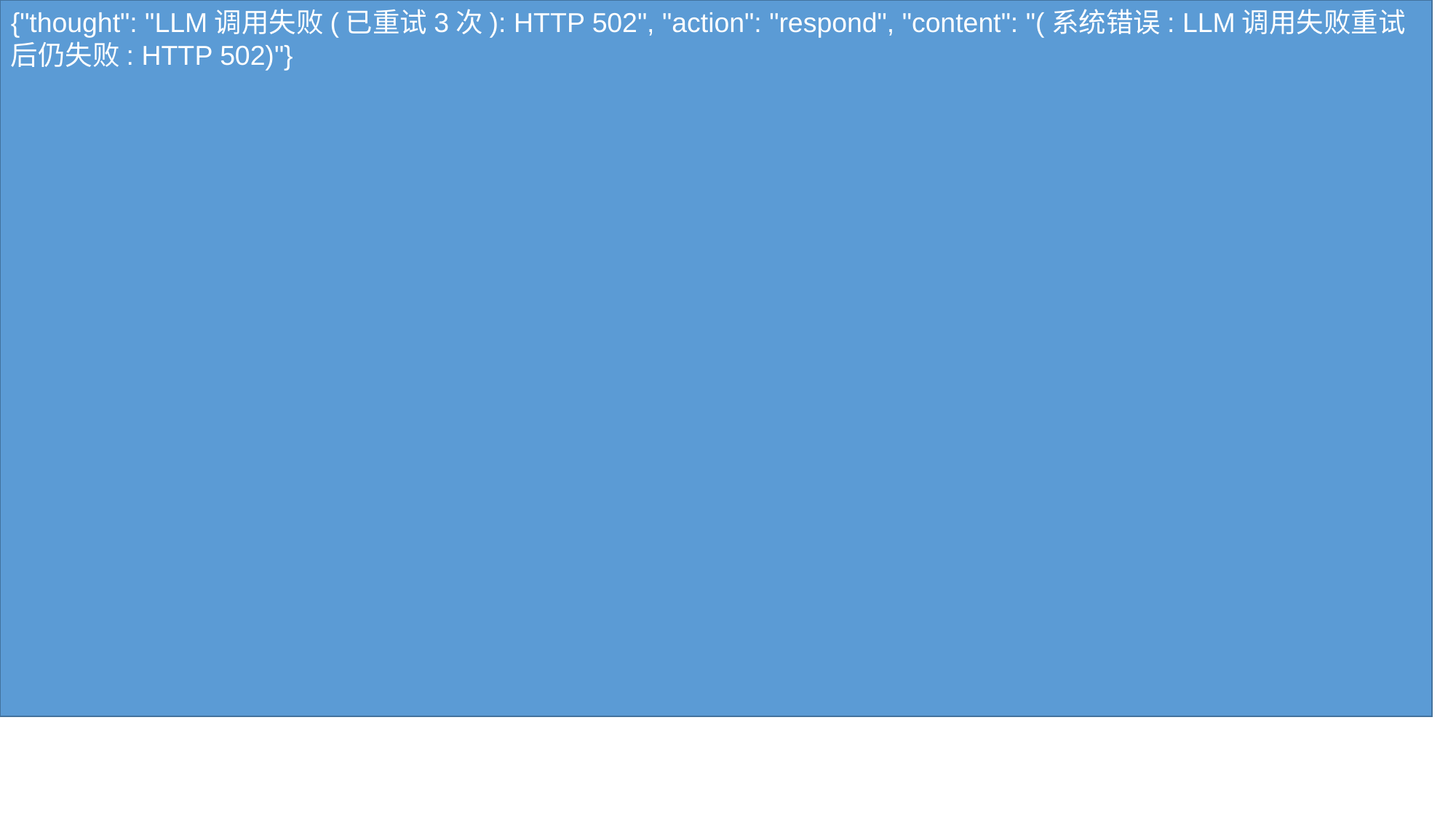

{"thought": "LLM调用失败(已重试3次): HTTP 502", "action": "respond", "content": "(系统错误: LLM调用失败重试后仍失败: HTTP 502)"}
#